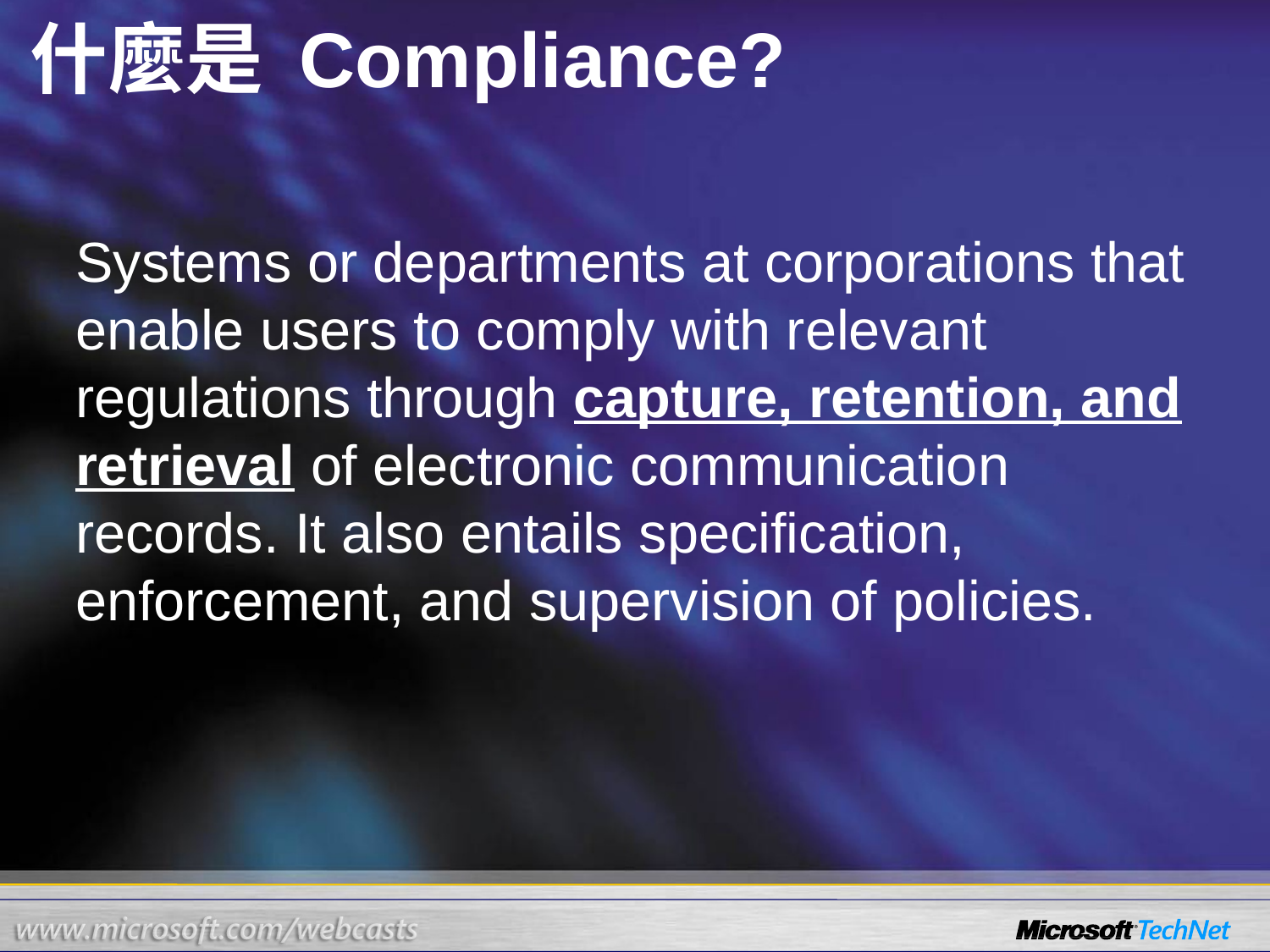

# 什麼是 Compliance?
	Systems or departments at corporations that enable users to comply with relevant regulations through capture, retention, and retrieval of electronic communication records. It also entails specification, enforcement, and supervision of policies.